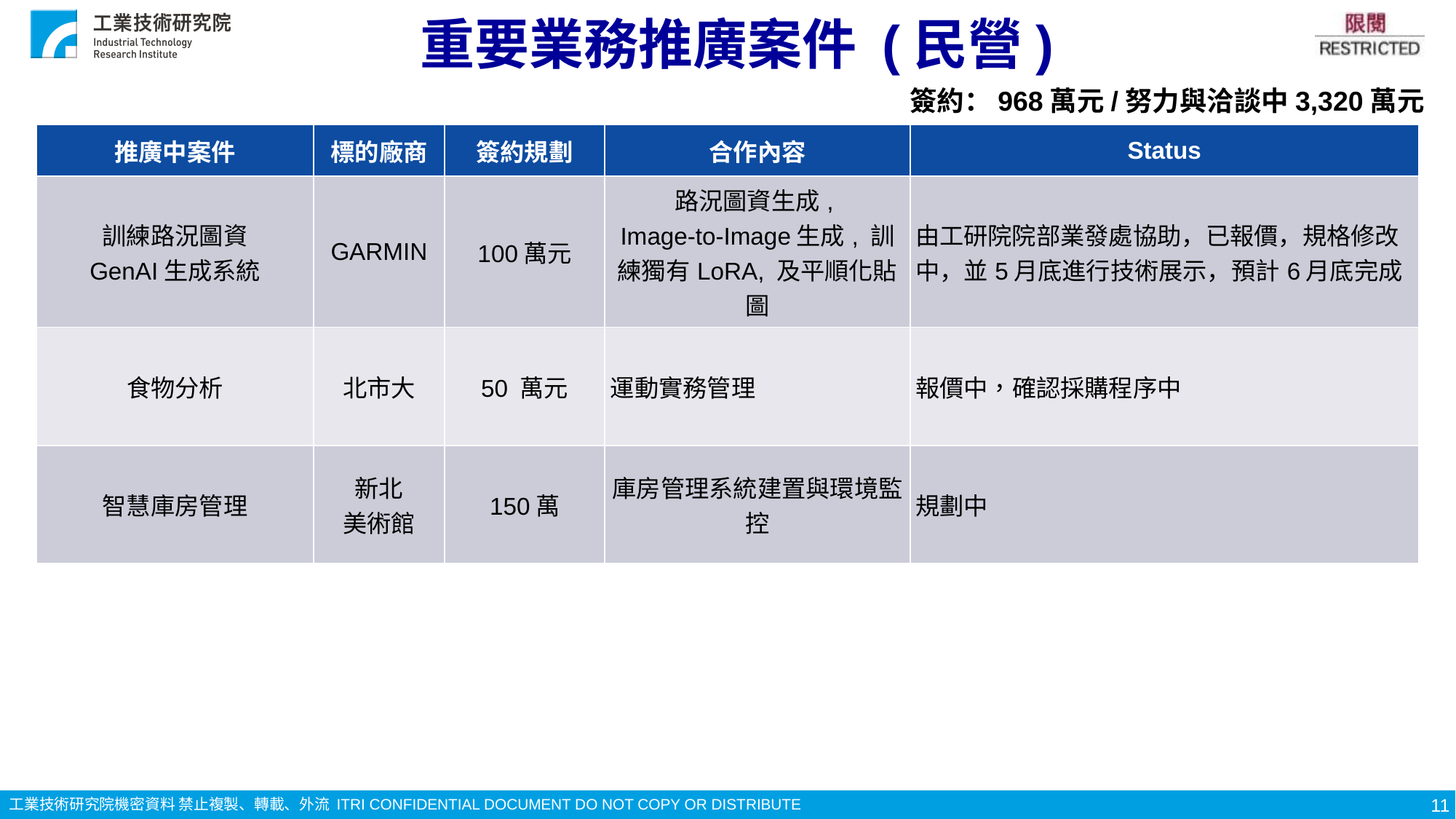

# 重要業務推廣案件 (民營)
簽約：968萬元/努力與洽談中3,320萬元
| 推廣中案件 | 標的廠商 | 簽約規劃 | 合作內容 | Status |
| --- | --- | --- | --- | --- |
| 訓練路況圖資 GenAI生成系統​ | GARMIN​ | 100萬元​ | 路況圖資生成, Image-to-Image生成, 訓練獨有LoRA, 及平順化貼圖 | 由工研院院部業發處協助，已報價，規格修改中，並5月底進行技術展示，預計6月底完成 |
| 食物分析 | 北市大 | 50 萬元 | 運動實務管理 | 報價中​，確認採購程序中 |
| 智慧庫房管理 | 新北 美術館 | 150萬 | 庫房管理系統建置與環境監控 | 規劃中 |
11